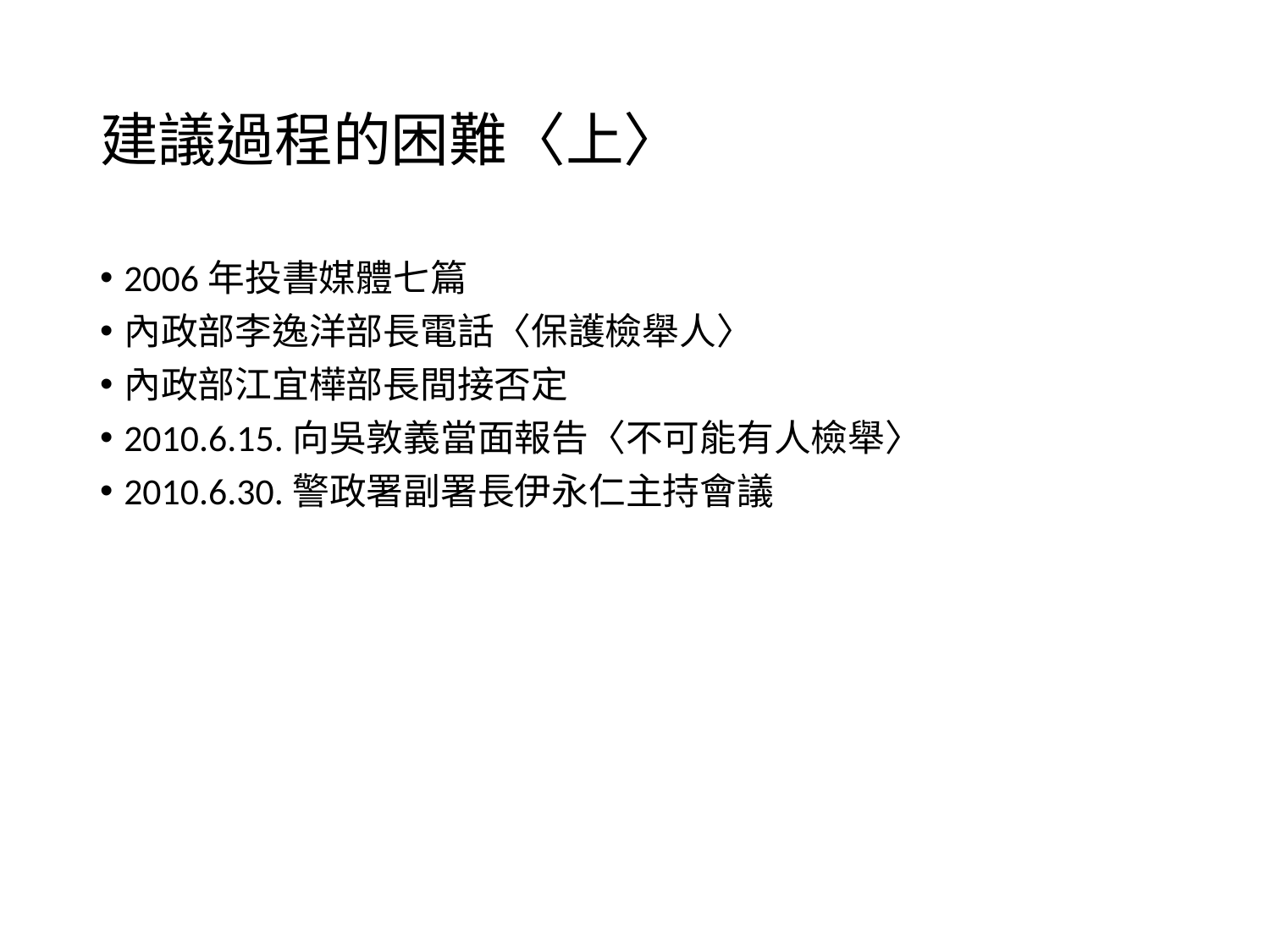

# 建議過程的困難〈上〉
2006年投書媒體七篇
內政部李逸洋部長電話〈保護檢舉人〉
內政部江宜樺部長間接否定
2010.6.15.向吳敦義當面報告〈不可能有人檢舉〉
2010.6.30.警政署副署長伊永仁主持會議